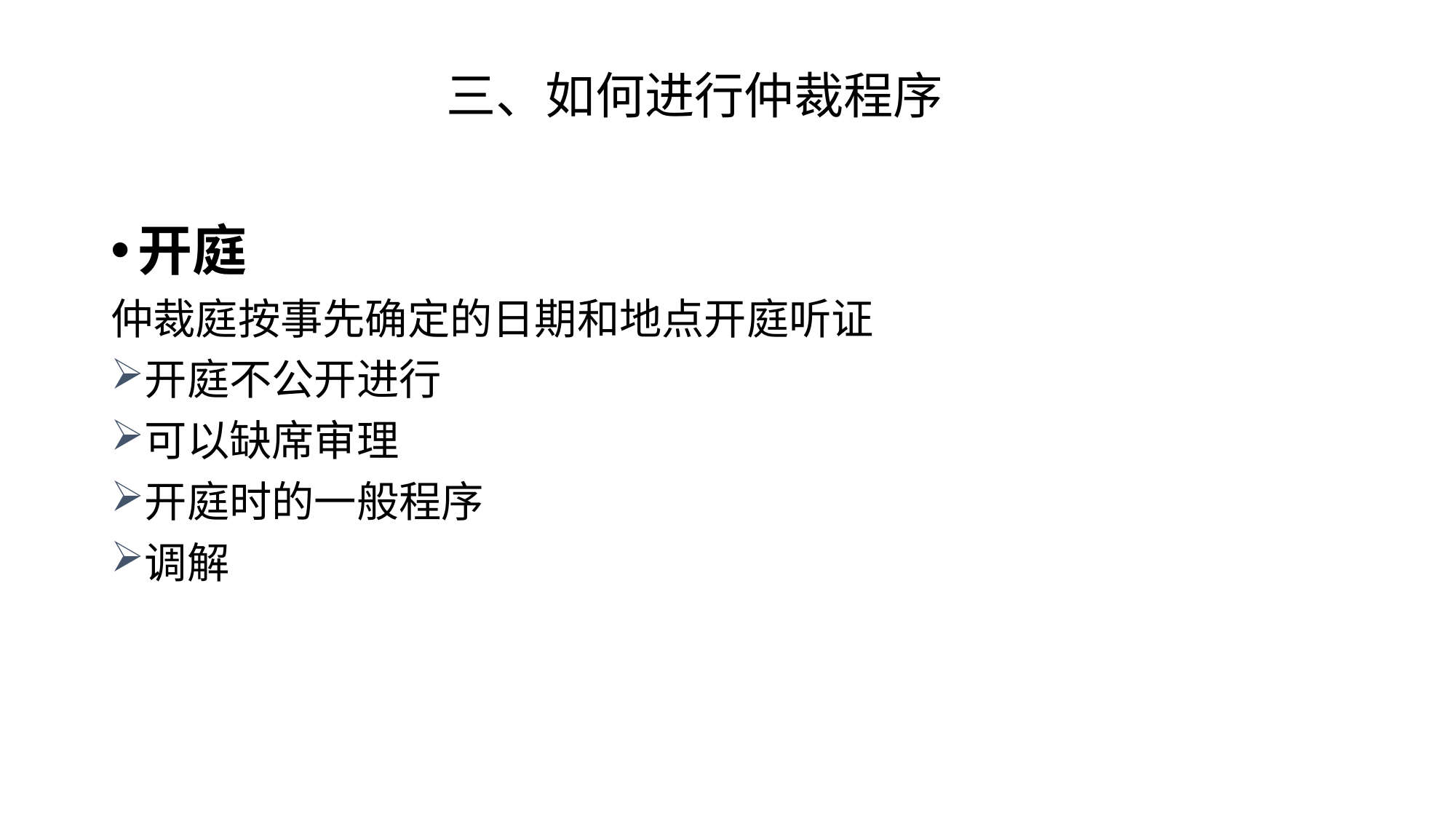

# 三、如何进行仲裁程序
开庭
仲裁庭按事先确定的日期和地点开庭听证
开庭不公开进行
可以缺席审理
开庭时的一般程序
调解